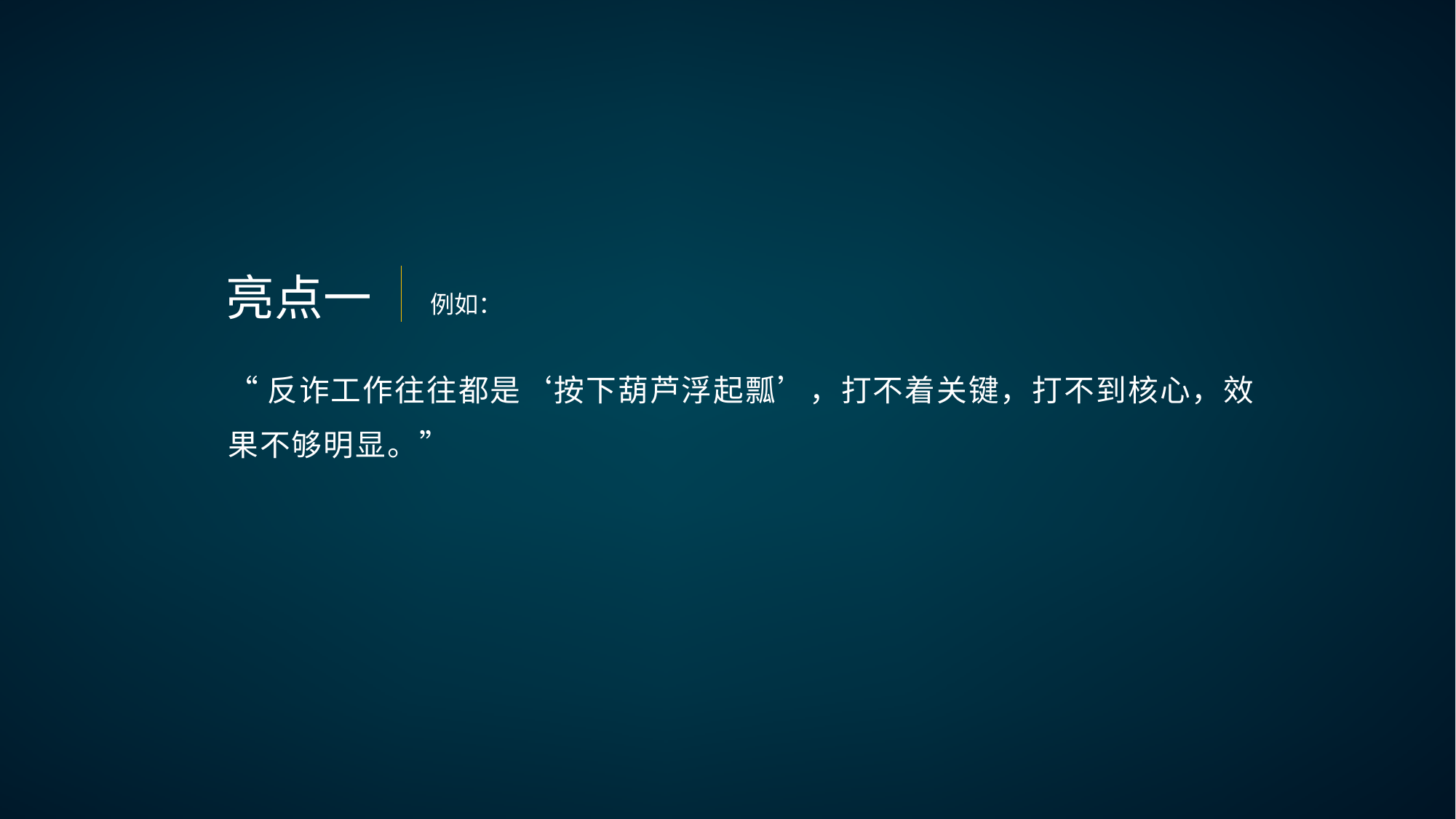

亮点一
例如：
“反诈工作往往都是‘按下葫芦浮起瓢’，打不着关键，打不到核心，效果不够明显。”